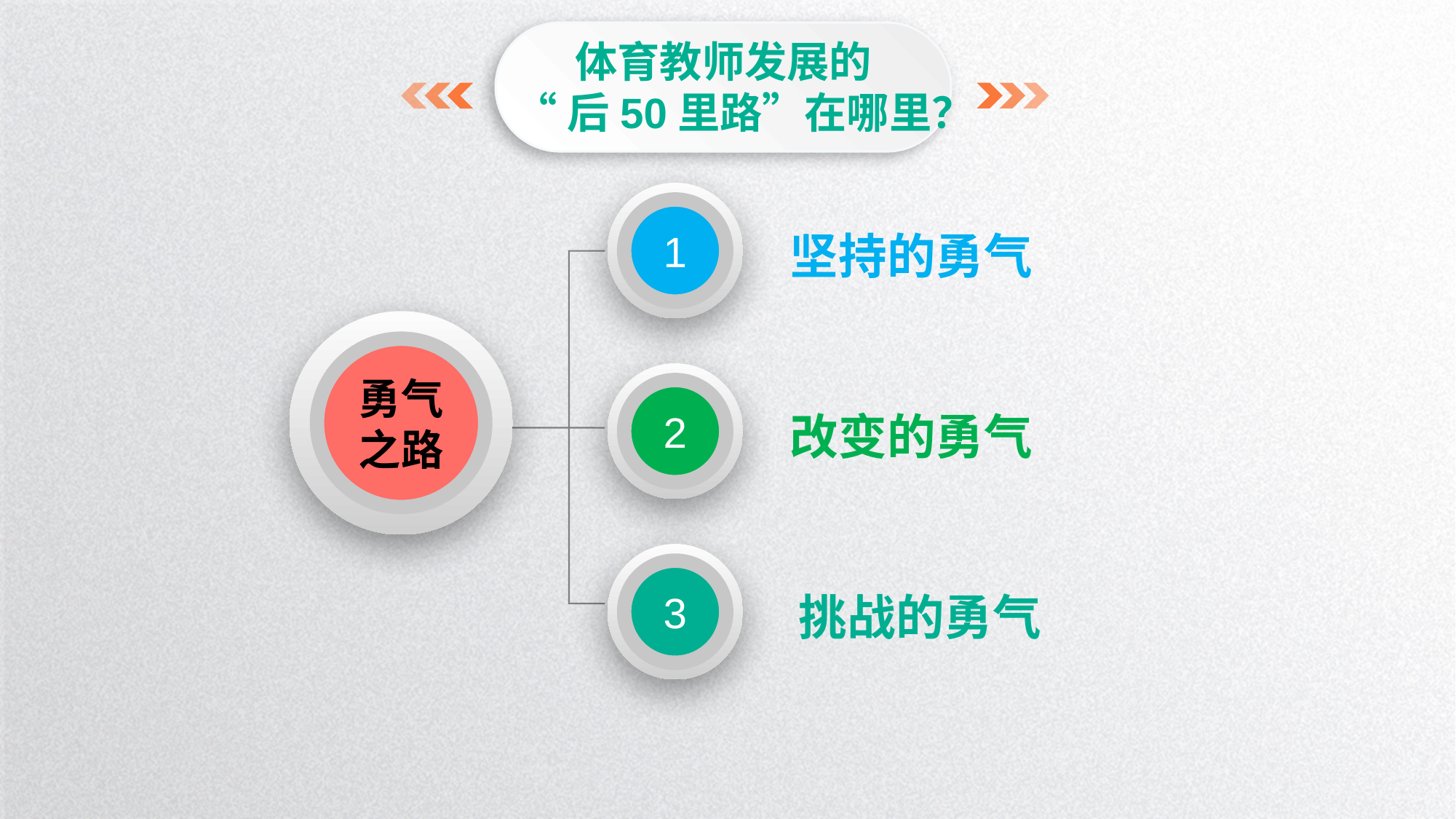

体育教师发展的
“后50里路”在哪里？

1
坚持的勇气

勇气之路

2

改变的勇气

3
挑战的勇气